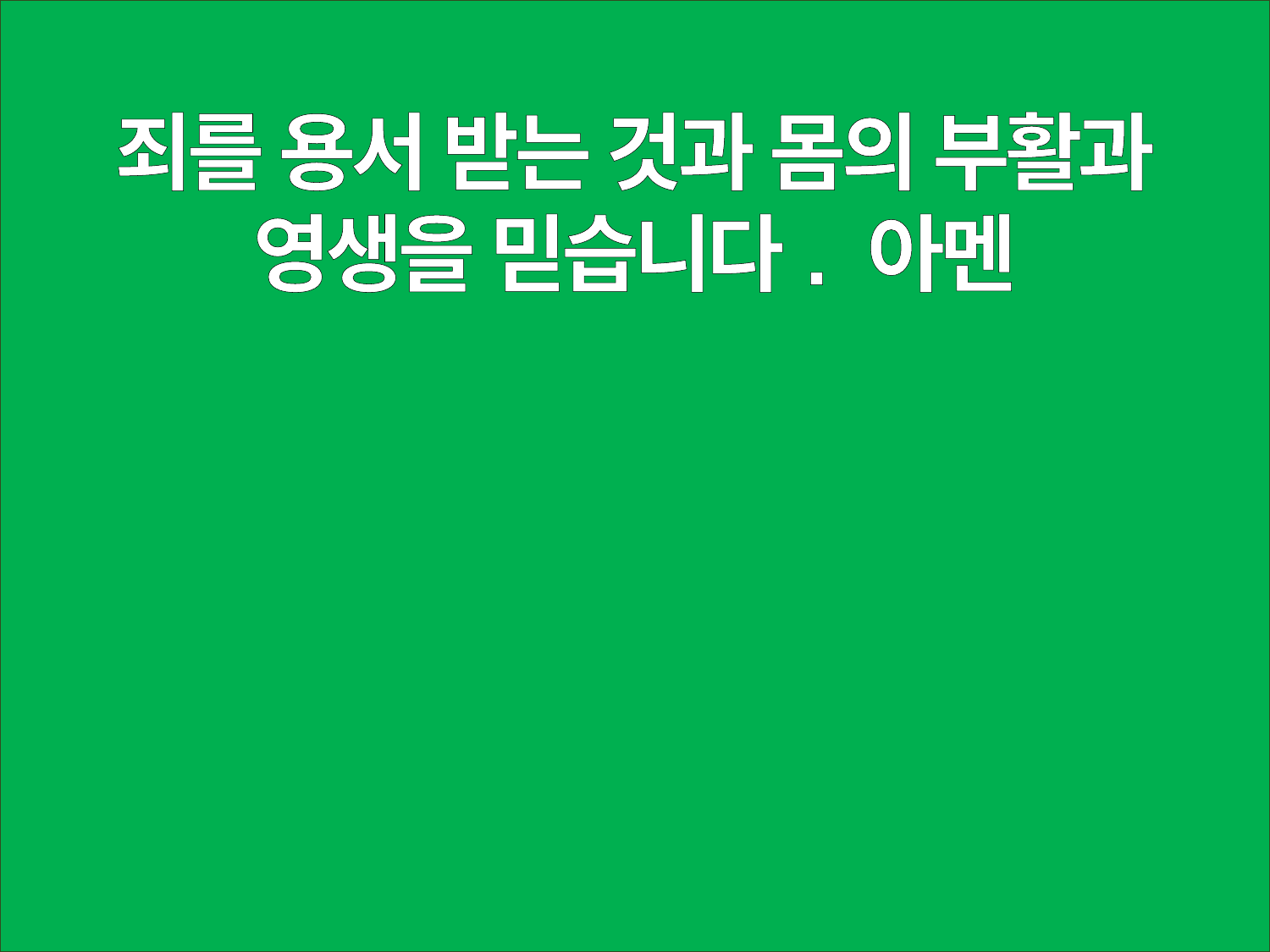

죄를 용서 받는 것과 몸의 부활과
영생을 믿습니다. 아멘